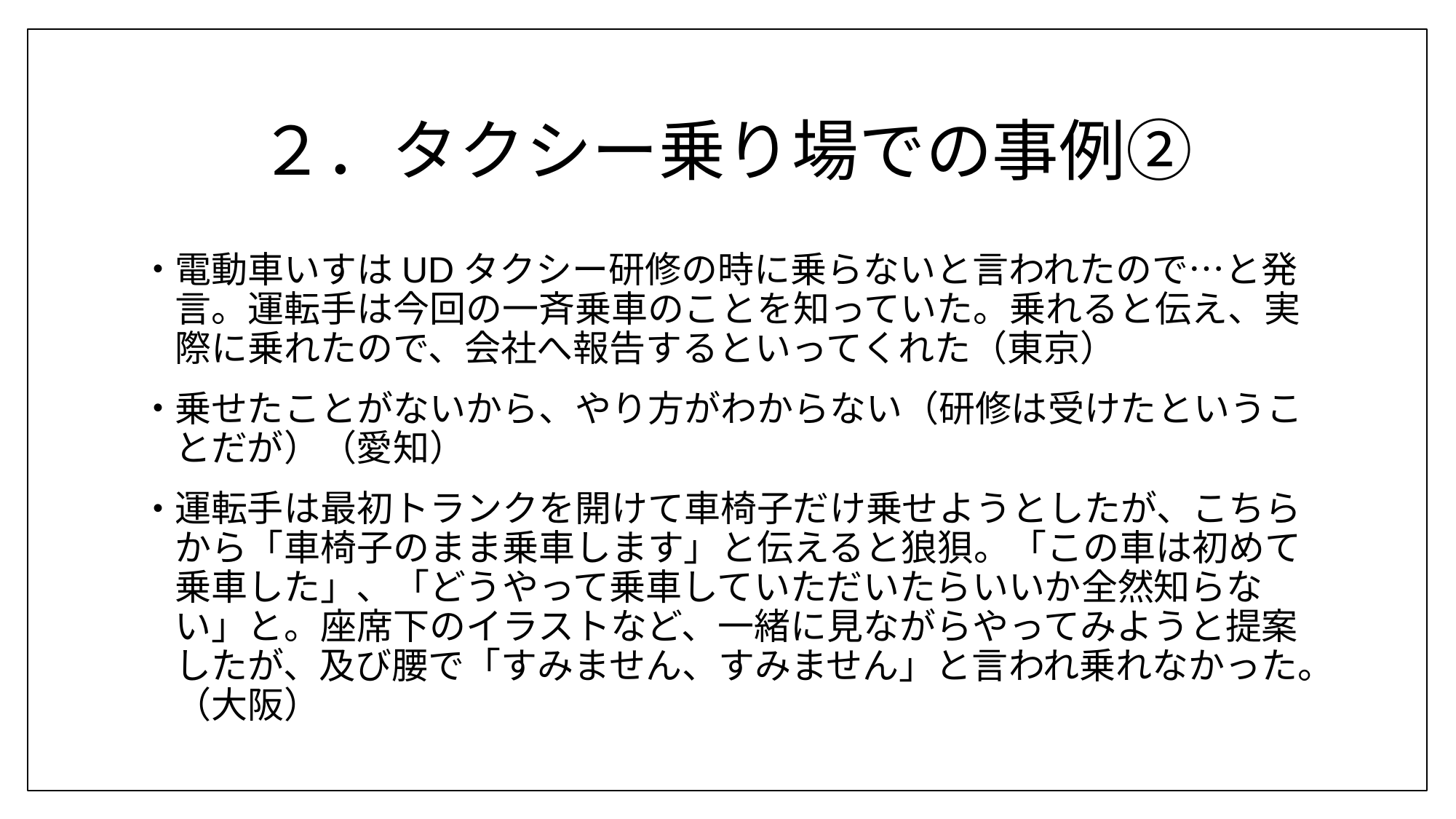

# ２．タクシー乗り場での事例②
電動車いすはUDタクシー研修の時に乗らないと言われたので…と発言。運転手は今回の一斉乗車のことを知っていた。乗れると伝え、実際に乗れたので、会社へ報告するといってくれた（東京）
乗せたことがないから、やり方がわからない（研修は受けたということだが）（愛知）
運転手は最初トランクを開けて車椅子だけ乗せようとしたが、こちらから「車椅子のまま乗車します」と伝えると狼狽。「この車は初めて乗車した」、「どうやって乗車していただいたらいいか全然知らない」と。座席下のイラストなど、一緒に見ながらやってみようと提案したが、及び腰で「すみません、すみません」と言われ乗れなかった。（大阪）